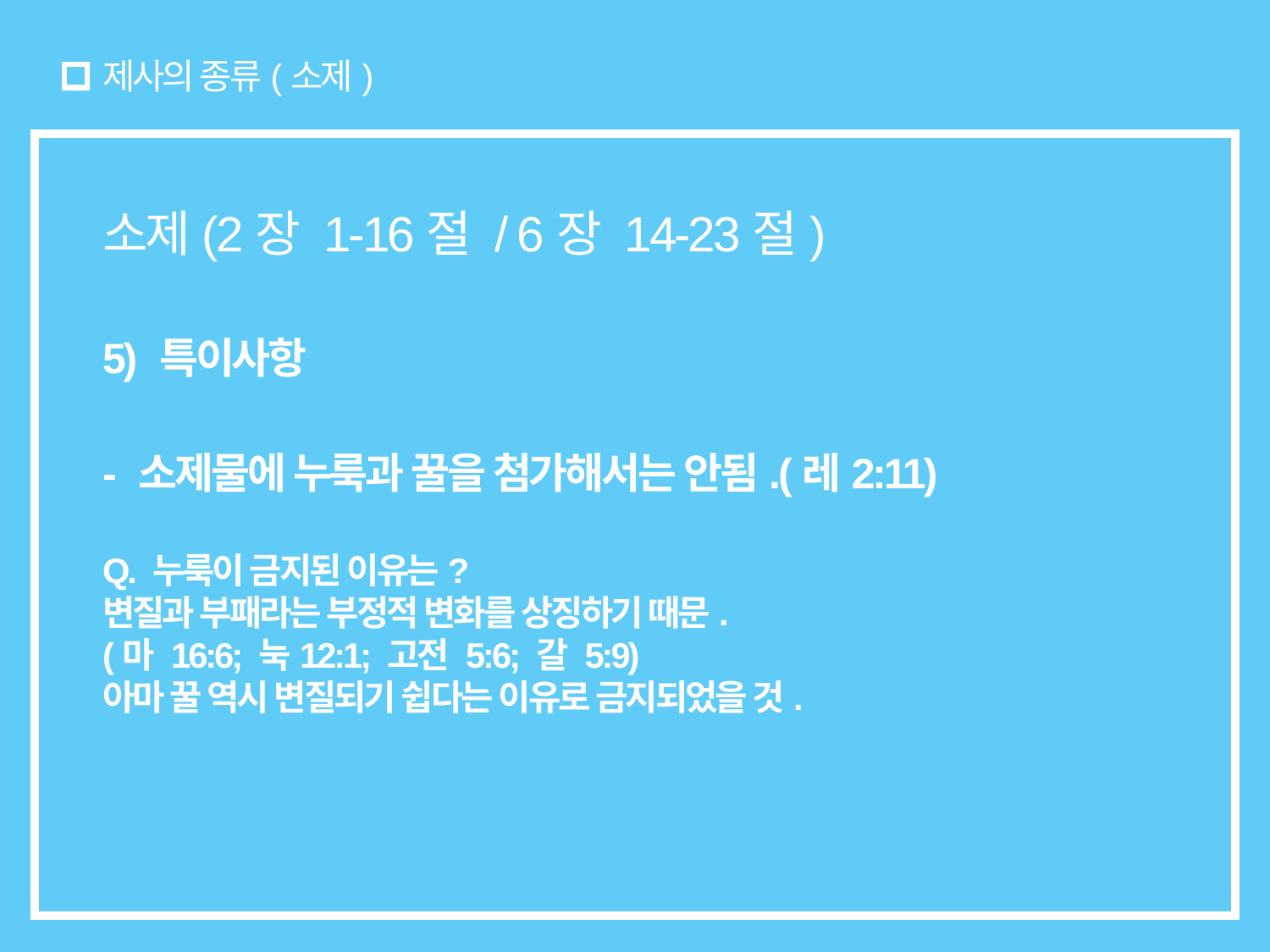

# 제사의 종류(소제)

소제(2장 1-16절 / 6장 14-23절)
5) 특이사항

- 소제물에 누룩과 꿀을 첨가해서는 안됨.(레2:11)

Q. 누룩이 금지된 이유는?
변질과 부패라는 부정적 변화를 상징하기 때문.
(마 16:6; 눅12:1; 고전 5:6; 갈 5:9)
아마 꿀 역시 변질되기 쉽다는 이유로 금지되었을 것.